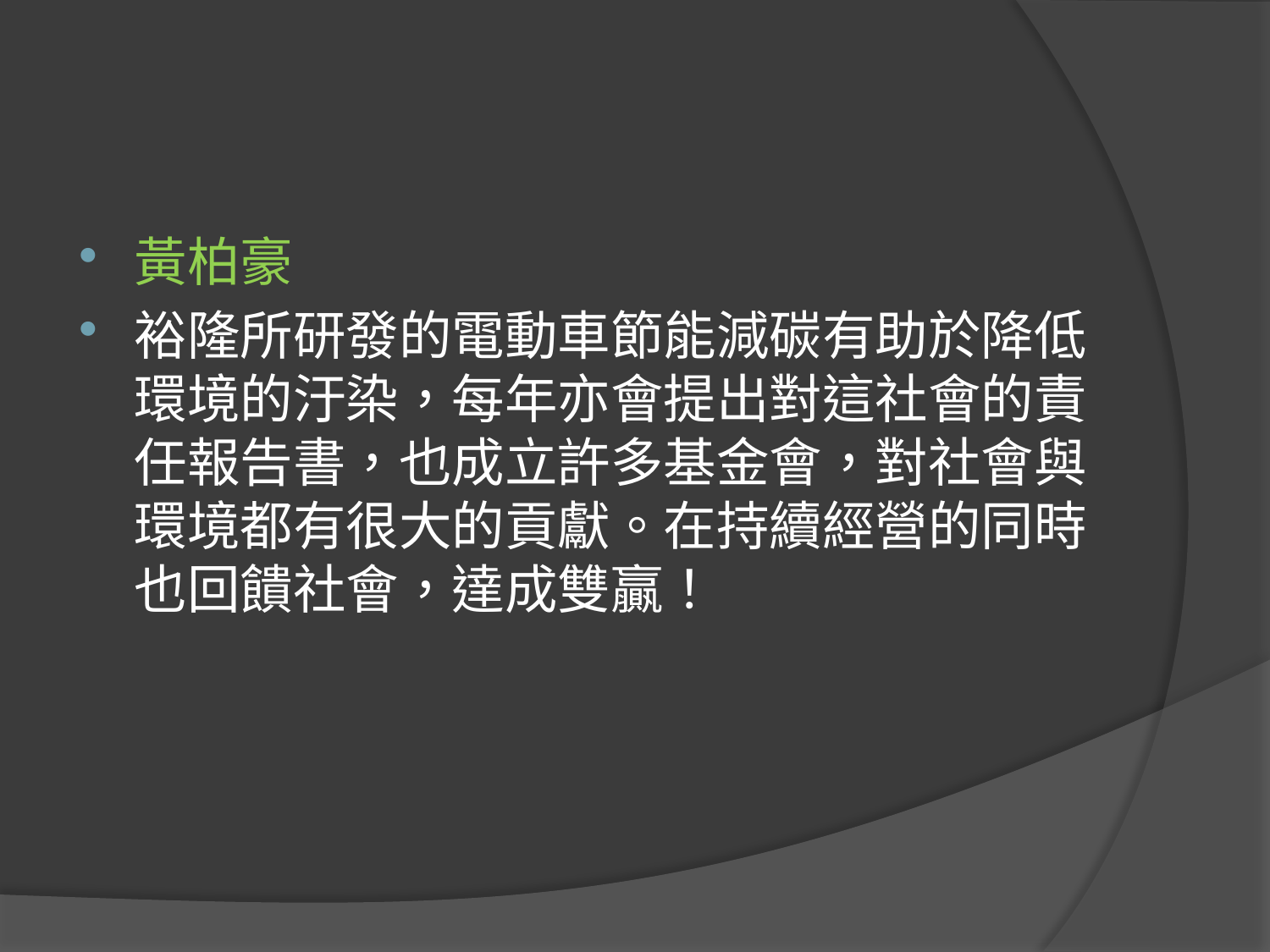

#
黃柏豪
裕隆所研發的電動車節能減碳有助於降低環境的汙染，每年亦會提出對這社會的責任報告書，也成立許多基金會，對社會與環境都有很大的貢獻。在持續經營的同時也回饋社會，達成雙贏！